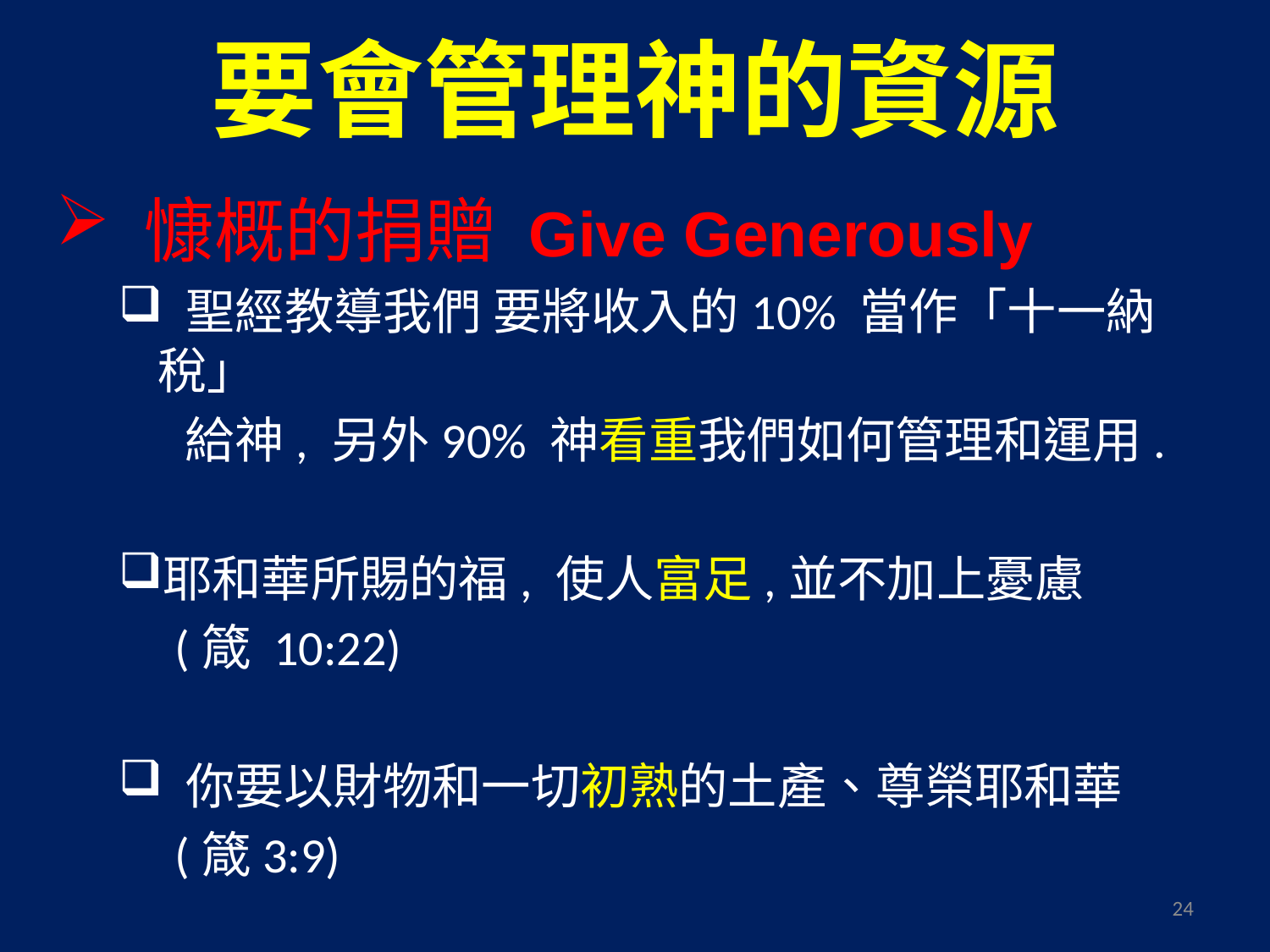

# 要會管理神的資源
 慷概的捐贈 Give Generously
 聖經教導我們 要將收入的10% 當作「十一納稅」
     給神, 另外90% 神看重我們如何管理和運用.

耶和華所賜的福, 使人富足,並不加上憂慮
     (箴 10:22)

 你要以財物和一切初熟的土產、尊榮耶和華
     (箴3:9)

24